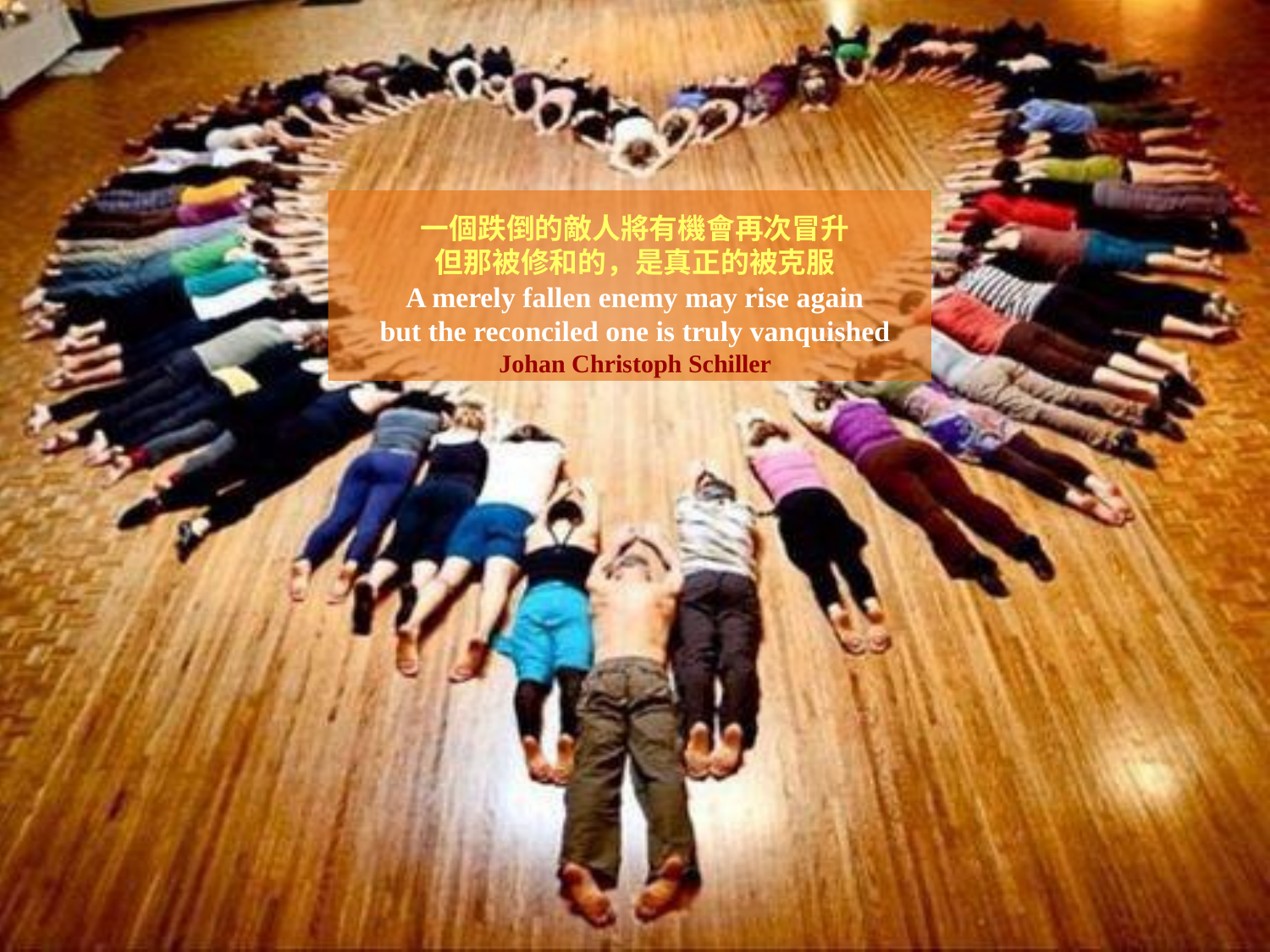

# 一個跌倒的敵人將有機會再次冒升 但那被修和的，是真正的被克服 A merely fallen enemy may rise again but the reconciled one is truly vanquished Johan Christoph Schiller